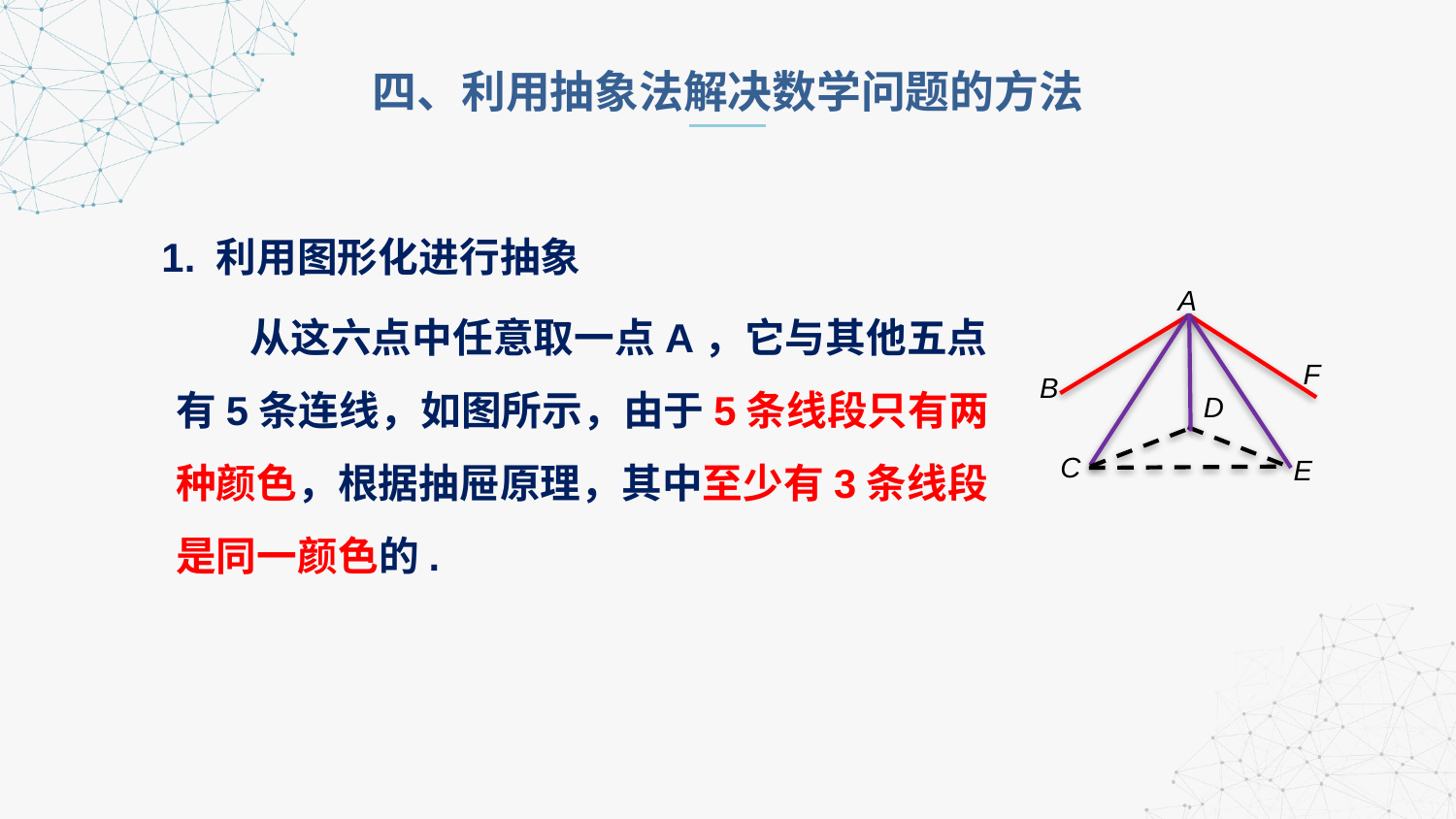

四、利用抽象法解决数学问题的方法
1. 利用图形化进行抽象
A
       从这六点中任意取一点A，它与其他五点有5条连线，如图所示，由于5条线段只有两种颜色，根据抽屉原理，其中至少有3条线段是同一颜色的.
F
B
D
C
E